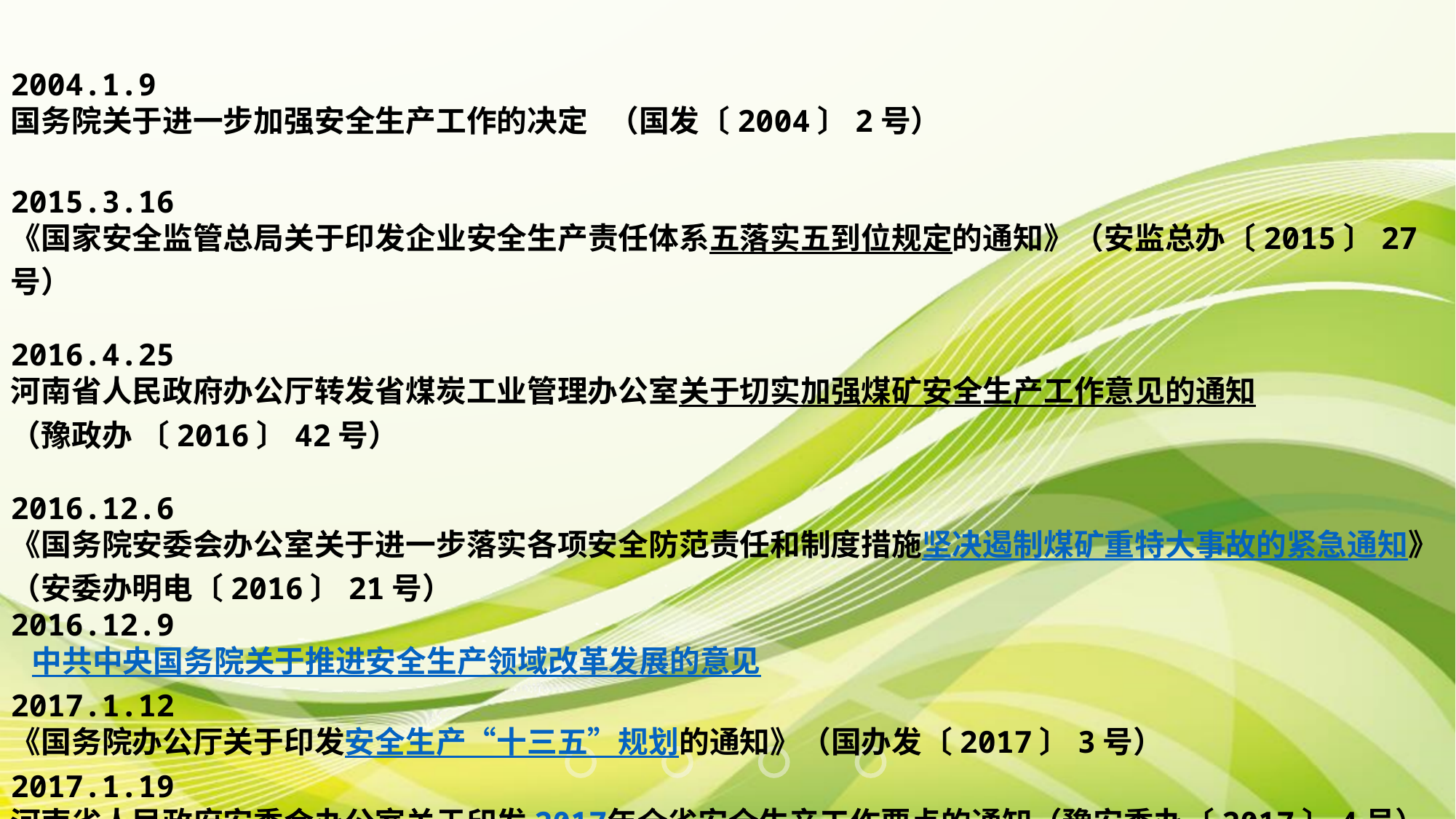

2004.1.9
国务院关于进一步加强安全生产工作的决定   （国发〔2004〕2号）

2015.3.16
《国家安全监管总局关于印发企业安全生产责任体系五落实五到位规定的通知》（安监总办〔2015〕27号）

2016.4.25
河南省人民政府办公厅转发省煤炭工业管理办公室关于切实加强煤矿安全生产工作意见的通知
（豫政办 〔2016〕42号）

2016.12.6
《国务院安委会办公室关于进一步落实各项安全防范责任和制度措施坚决遏制煤矿重特大事故的紧急通知》（安委办明电〔2016〕21号）
2016.12.9
  中共中央国务院关于推进安全生产领域改革发展的意见
2017.1.12
《国务院办公厅关于印发安全生产“十三五”规划的通知》（国办发〔2017〕3号）
2017.1.19
河南省人民政府安委会办公室关于印发2017年全省安全生产工作要点的通知（豫安委办〔2017〕4号）